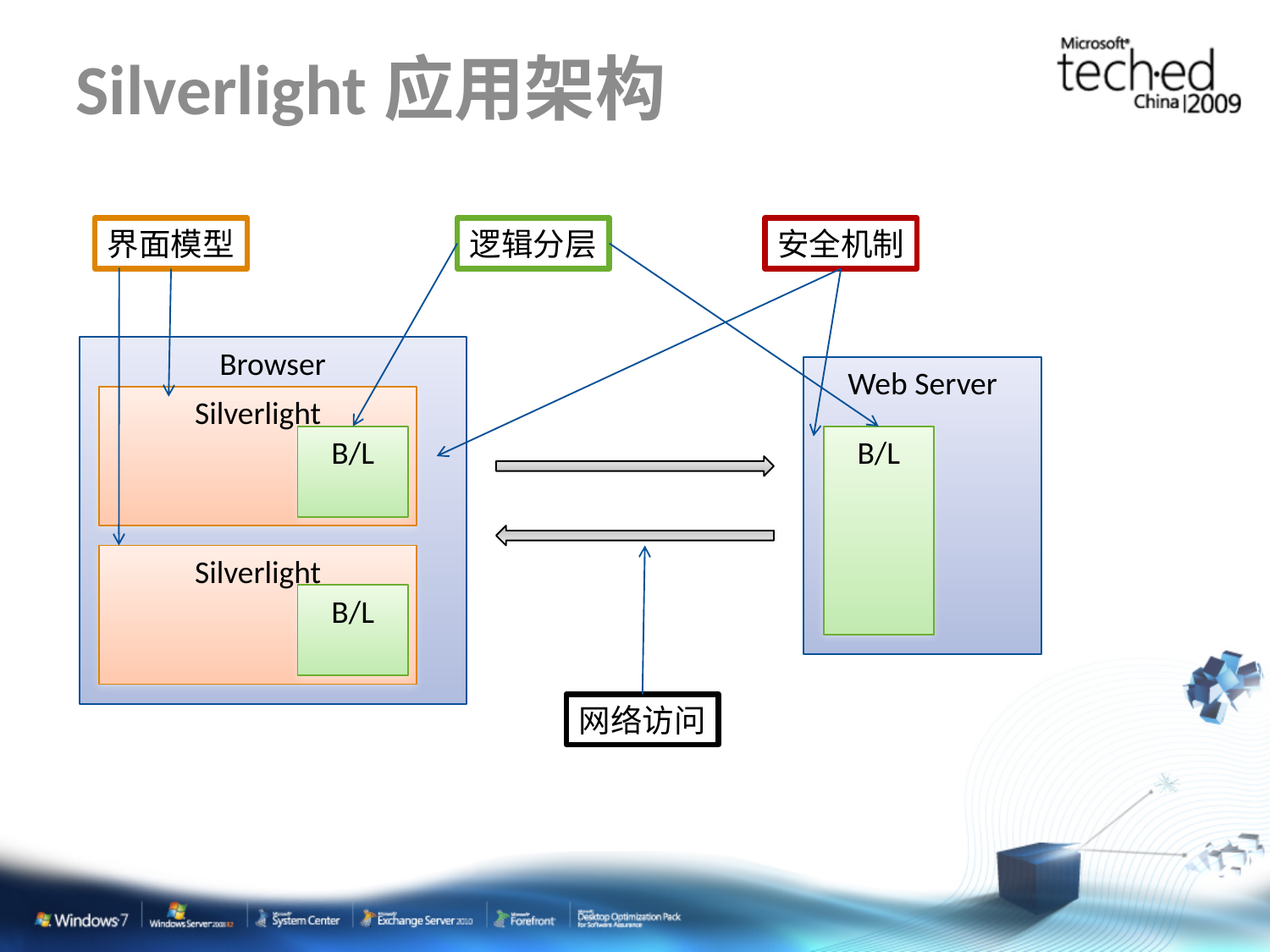

# Silverlight应用架构
界面模型
逻辑分层
安全机制
Browser
Web Server
Silverlight
B/L
B/L

Silverlight
B/L
网络访问